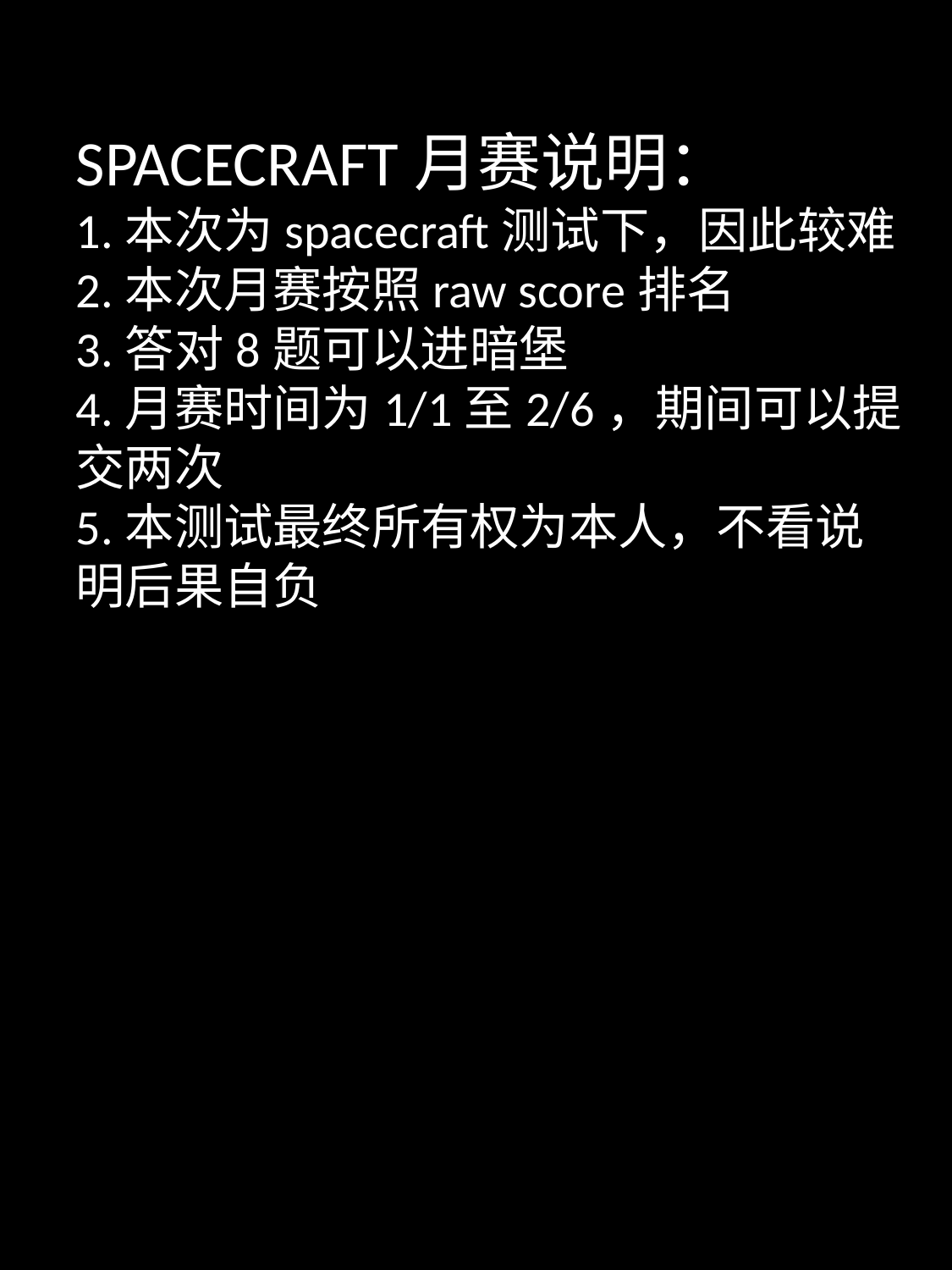

SPACECRAFT月赛说明：
1.本次为spacecraft测试下，因此较难
2.本次月赛按照raw score排名
3.答对8题可以进暗堡
4.月赛时间为1/1至2/6，期间可以提交两次
5.本测试最终所有权为本人，不看说明后果自负